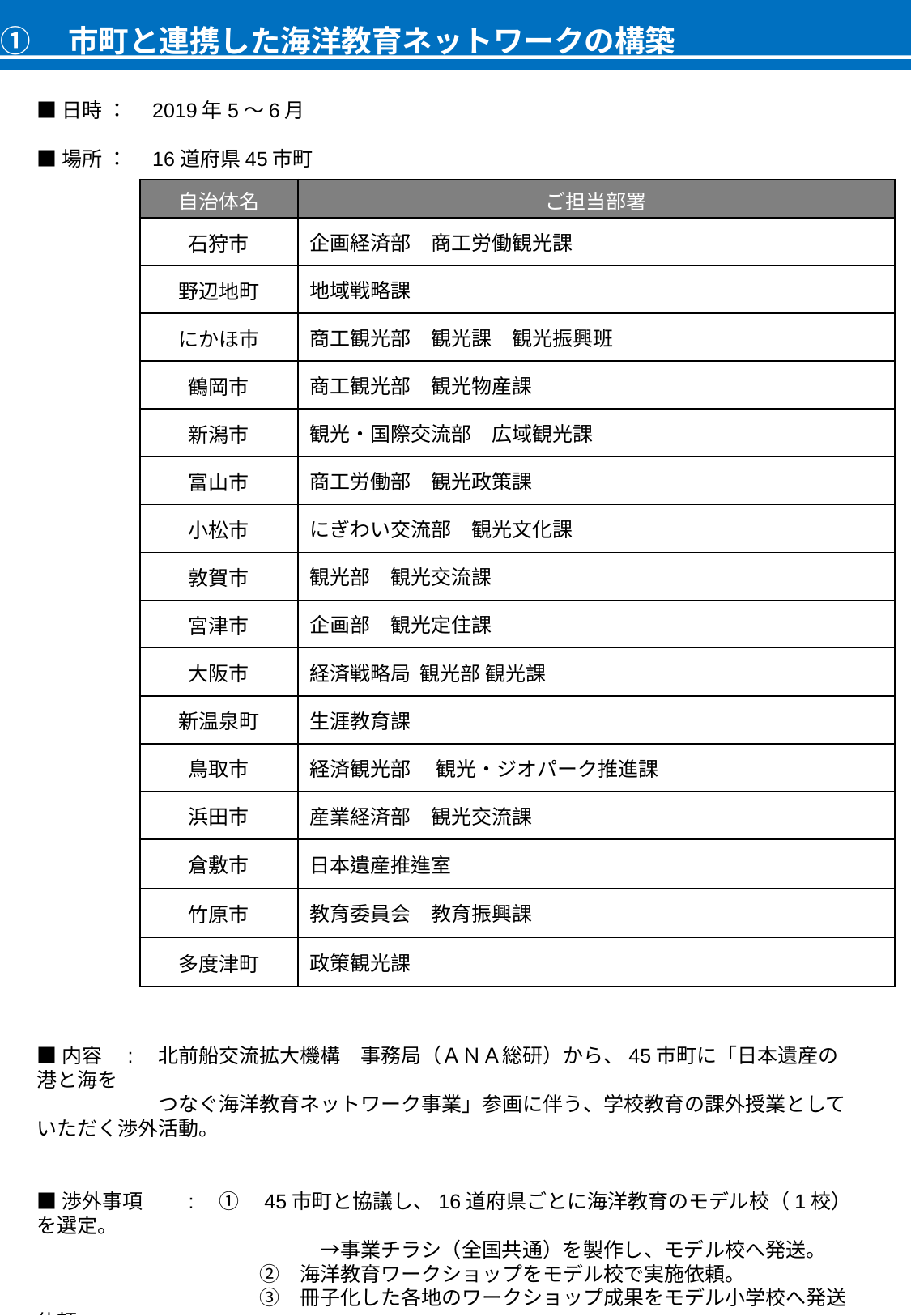

①　市町と連携した海洋教育ネットワークの構築
■日時 ：　2019年5～6月

■場所 ：　16道府県45市町

■内容　:　北前船交流拡大機構　事務局（ＡＮＡ総研）から、45市町に「日本遺産の港と海を
　　　　　　つなぐ海洋教育ネットワーク事業」参画に伴う、学校教育の課外授業としていただく渉外活動。

■渉外事項　　:　①　45市町と協議し、16道府県ごとに海洋教育のモデル校（1校）を選定。
　　　　　　　　　　　　　　→事業チラシ（全国共通）を製作し、モデル校へ発送。
　　　　　　　　　　　②　海洋教育ワークショップをモデル校で実施依頼。
　　　　　　　　　　　③　冊子化した各地のワークショップ成果をモデル小学校へ発送依頼。
　　　　　　　　　　　④　モデル校での課外授業の実施依頼（テレビ取材が入る可能性あり）。
| 自治体名 | ご担当部署 |
| --- | --- |
| 石狩市 | 企画経済部　商工労働観光課 |
| 野辺地町 | 地域戦略課 |
| にかほ市 | 商工観光部　観光課　観光振興班 |
| 鶴岡市 | 商工観光部　観光物産課 |
| 新潟市 | 観光・国際交流部　広域観光課 |
| 富山市 | 商工労働部　観光政策課 |
| 小松市 | にぎわい交流部　観光文化課 |
| 敦賀市 | 観光部　観光交流課 |
| 宮津市 | 企画部　観光定住課 |
| 大阪市 | 経済戦略局 観光部 観光課 |
| 新温泉町 | 生涯教育課 |
| 鳥取市 | 経済観光部 　観光・ジオパーク推進課 |
| 浜田市 | 産業経済部　観光交流課 |
| 倉敷市 | 日本遺産推進室 |
| 竹原市 | 教育委員会　教育振興課 |
| 多度津町 | 政策観光課 |